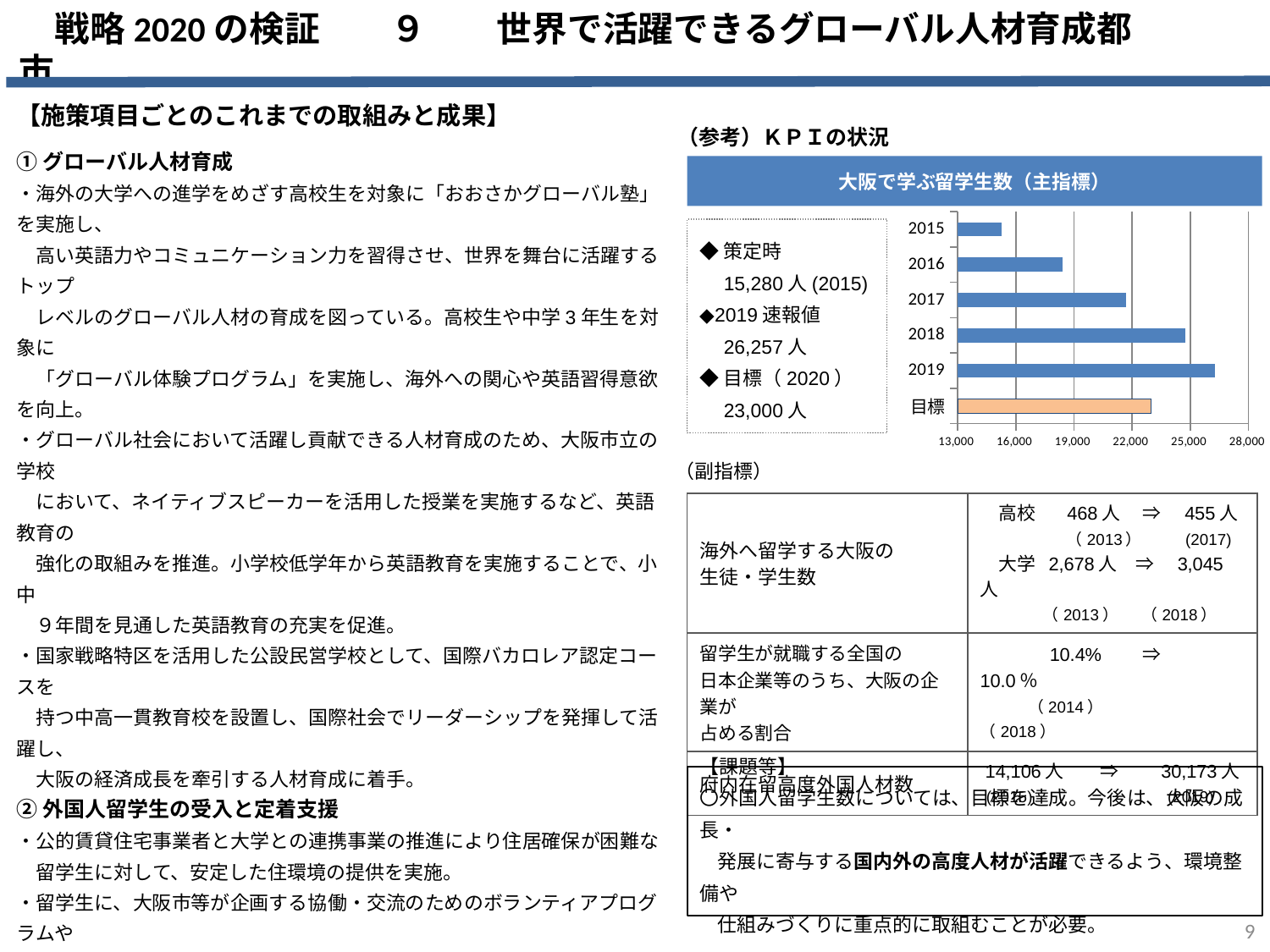

戦略2020の検証　　９　　世界で活躍できるグローバル人材育成都市
【施策項目ごとのこれまでの取組みと成果】
（参考）ＫＰＩの状況
①グローバル人材育成
・海外の大学への進学をめざす高校生を対象に「おおさかグローバル塾」を実施し、
　高い英語力やコミュニケーション力を習得させ、世界を舞台に活躍するトップ
　レベルのグローバル人材の育成を図っている。高校生や中学3年生を対象に
　「グローバル体験プログラム」を実施し、海外への関心や英語習得意欲を向上。
・グローバル社会において活躍し貢献できる人材育成のため、大阪市立の学校
　において、ネイティブスピーカーを活用した授業を実施するなど、英語教育の
　強化の取組みを推進。小学校低学年から英語教育を実施することで、小中
　９年間を見通した英語教育の充実を促進。
・国家戦略特区を活用した公設民営学校として、国際バカロレア認定コースを
　持つ中高一貫教育校を設置し、国際社会でリーダーシップを発揮して活躍し、
　大阪の経済成長を牽引する人材育成に着手。
②外国人留学生の受入と定着支援
・公的賃貸住宅事業者と大学との連携事業の推進により住居確保が困難な
　留学生に対して、安定した住環境の提供を実施。
・留学生に、大阪市等が企画する協働・交流のためのボランティアプログラムや
　起業支援セミナーへの参加を促し、留学生の地域への愛着の醸成と国際
　人材の定着を促進。
・留学生数は、専修学校や日本語学校の生徒が大幅に増加し、総数はこの
　5年間で倍近くになった。
③企業における高度外国人材の積極的受入・活用
・大学や経済団体等と連携して、外国人留学生向けに就職に関するセミナーや
　企業見学会を実施することにより、企業に対する理解や就職意欲の向上を
　図り、優れた外国人材の大阪企業への就職・定着を促進。
大阪で学ぶ留学生数（主指標）

### Chart

| Category |  |
|---|---|
| 目標 | 23000.0 |
| 2019 | 26257.0 |
| 2018 | 24751.0 |
| 2017 | 21683.0 |
| 2016 | 18411.0 |
| 2015 | 15280.0 |
◆策定時
　15,280人(2015)
◆2019速報値
　26,257人
◆目標（2020）
　23,000人
（副指標）
| 海外へ留学する大阪の 生徒・学生数 | 高校　 468人 　⇒　455人 　　　　 （2013）　 　(2017) 　大学 2,678人　⇒　3,045人 　 （2013）　 （2018） |
| --- | --- |
| 留学生が就職する全国の 日本企業等のうち、大阪の企業が 占める割合 | 10.4%　　⇒　　10.0％　 　　　（2014）　　　　　（2018） |
| 府内在留高度外国人材数 | 14,106人　　⇒　　30,173人 (2015)　　　　　　　　(2019) |
【課題等】
〇外国人留学生数については、目標を達成。今後は、大阪の成長・
   発展に寄与する国内外の高度人材が活躍できるよう、環境整備や
   仕組みづくりに重点的に取組むことが必要。
9